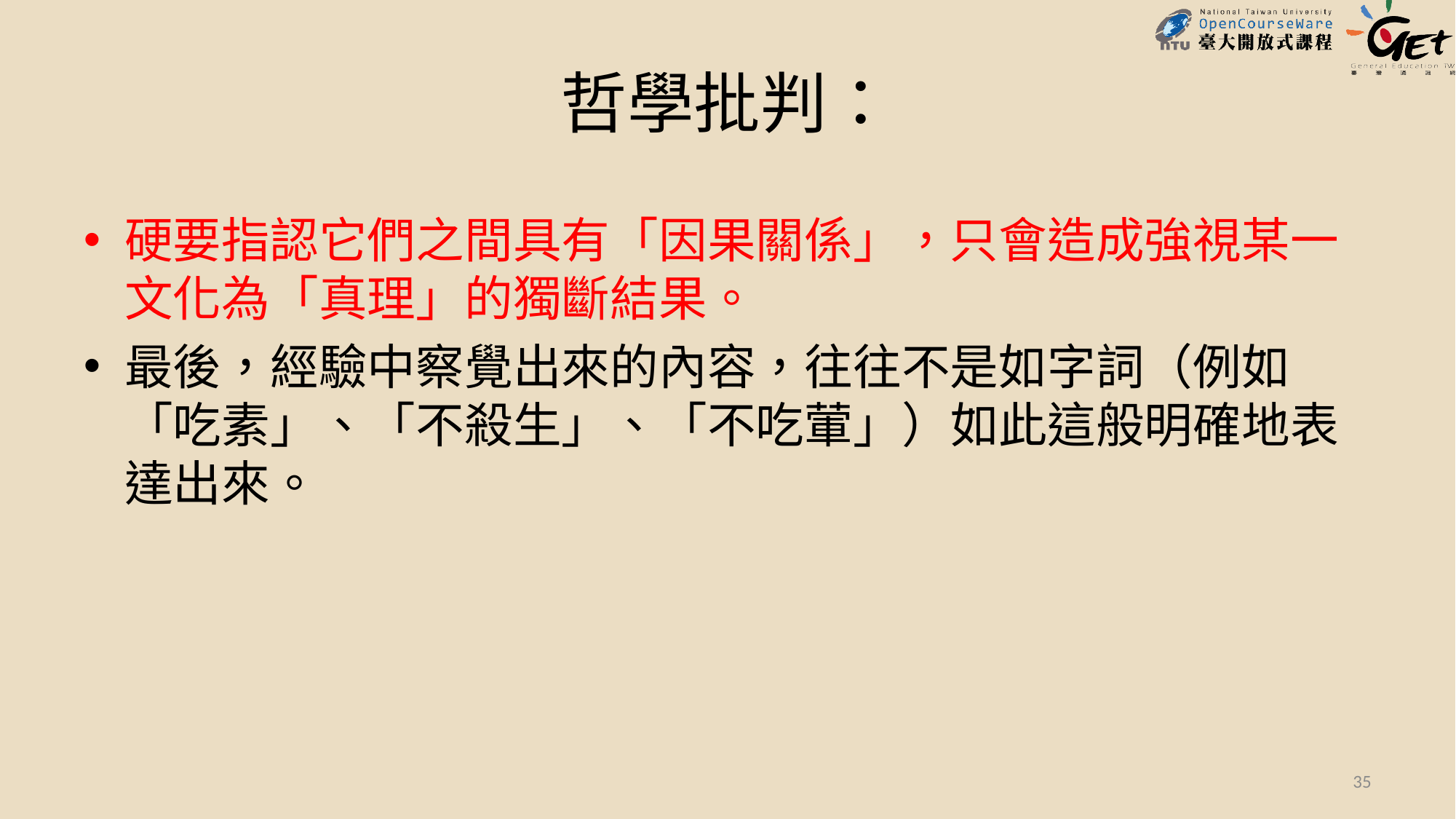

# 哲學批判：
硬要指認它們之間具有「因果關係」，只會造成強視某一文化為「真理」的獨斷結果。
最後，經驗中察覺出來的內容，往往不是如字詞（例如「吃素」、「不殺生」、「不吃葷」）如此這般明確地表達出來。
35